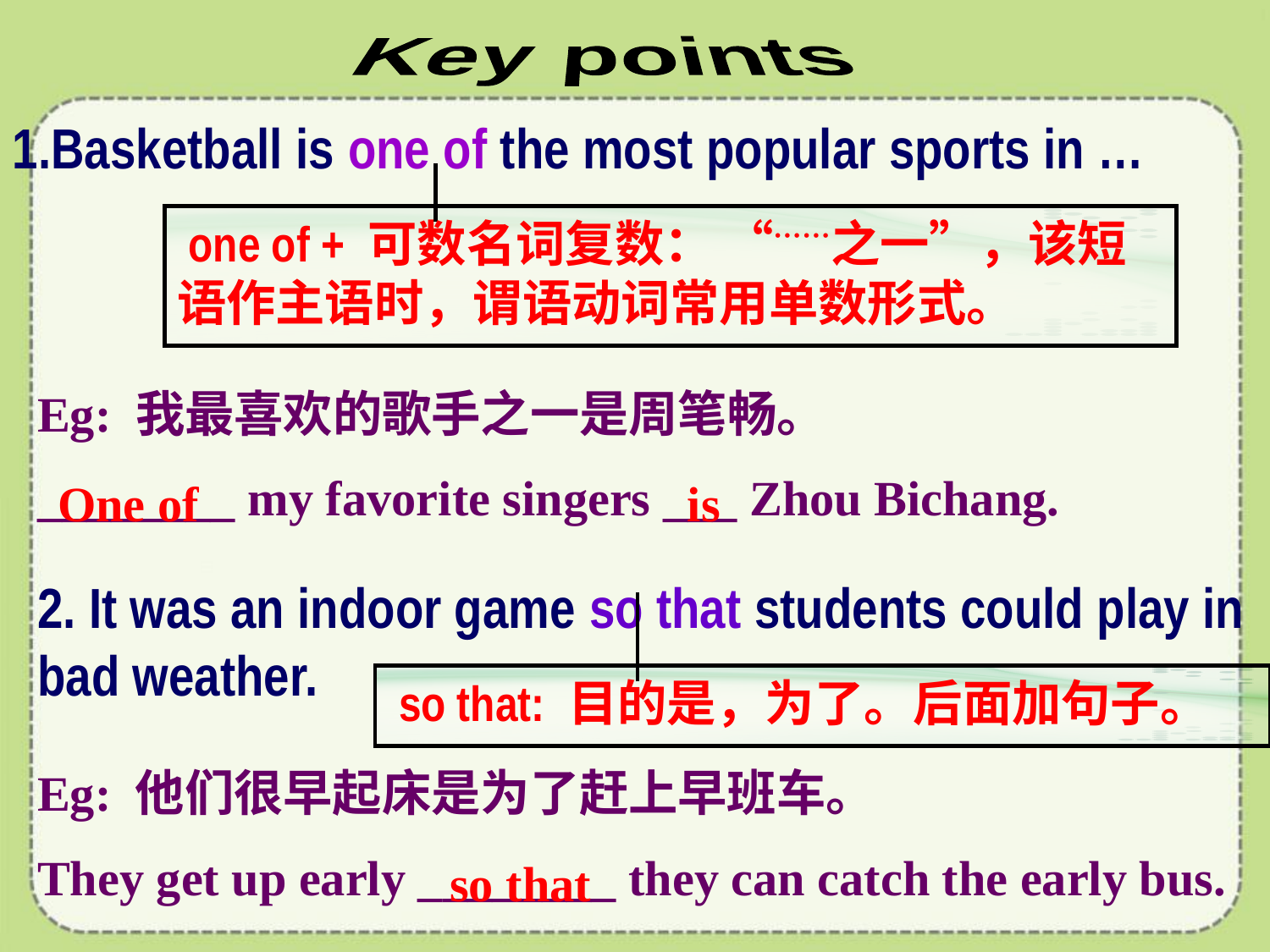

Key points
1.Basketball is one of the most popular sports in …
 one of + 可数名词复数： “……之一”，该短语作主语时，谓语动词常用单数形式。
Eg: 我最喜欢的歌手之一是周笔畅。
________ my favorite singers ___ Zhou Bichang.
One of
is
2. It was an indoor game so that students could play in bad weather.
 so that: 目的是，为了。后面加句子。
Eg: 他们很早起床是为了赶上早班车。
They get up early ________ they can catch the early bus.
 so that